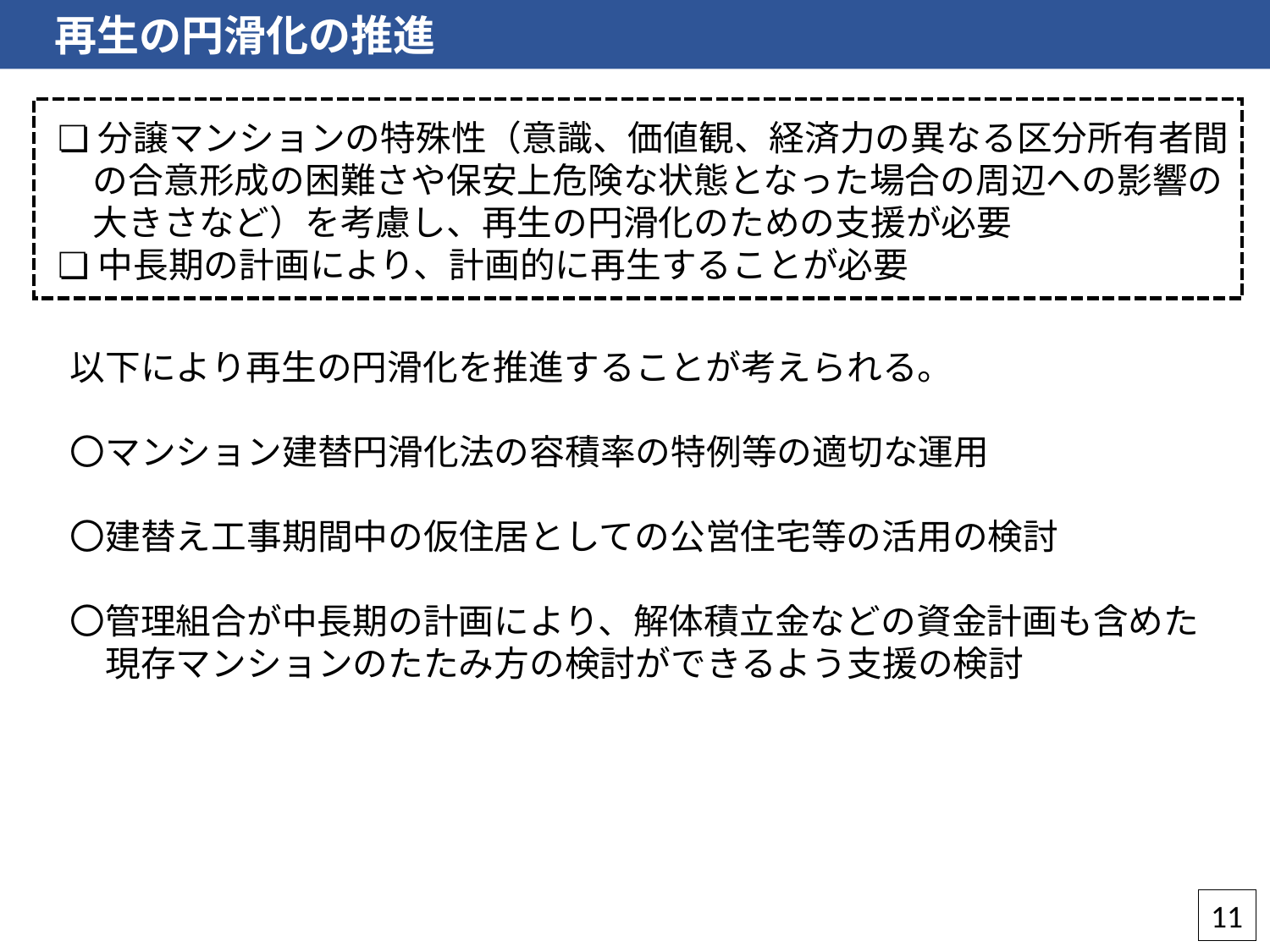

再生の円滑化の推進

❏分譲マンションの特殊性（意識、価値観、経済力の異なる区分所有者間
　の合意形成の困難さや保安上危険な状態となった場合の周辺への影響の
　大きさなど）を考慮し、再生の円滑化のための支援が必要
❏中長期の計画により、計画的に再生することが必要
以下により再生の円滑化を推進することが考えられる。

〇マンション建替円滑化法の容積率の特例等の適切な運用

〇建替え工事期間中の仮住居としての公営住宅等の活用の検討

〇管理組合が中長期の計画により、解体積立金などの資金計画も含めた
　現存マンションのたたみ方の検討ができるよう支援の検討

11